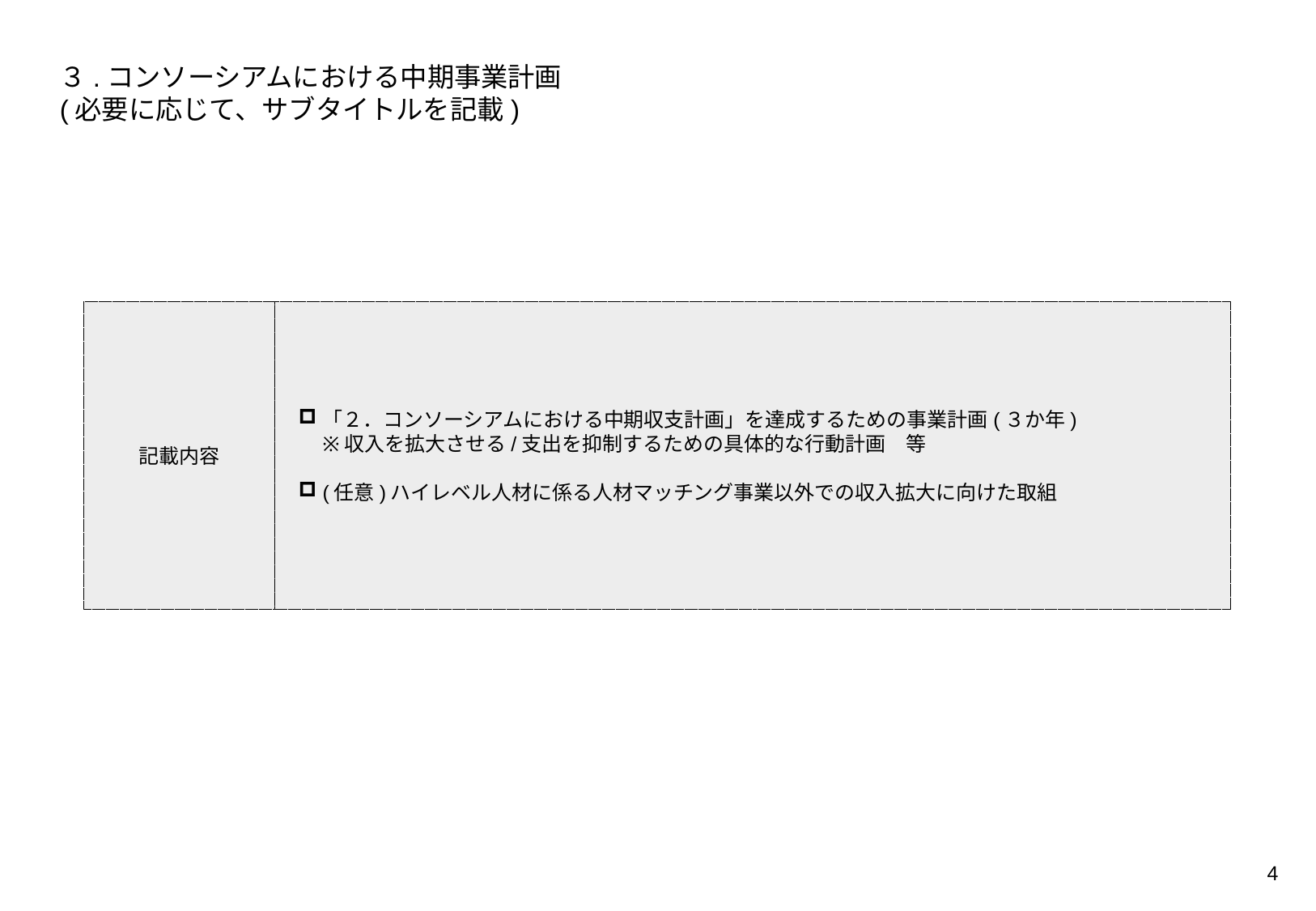

３.コンソーシアムにおける中期事業計画
(必要に応じて、サブタイトルを記載)
記載内容
「２．コンソーシアムにおける中期収支計画」を達成するための事業計画(３か年)
※収入を拡大させる/支出を抑制するための具体的な行動計画　等

(任意)ハイレベル人材に係る人材マッチング事業以外での収入拡大に向けた取組
4